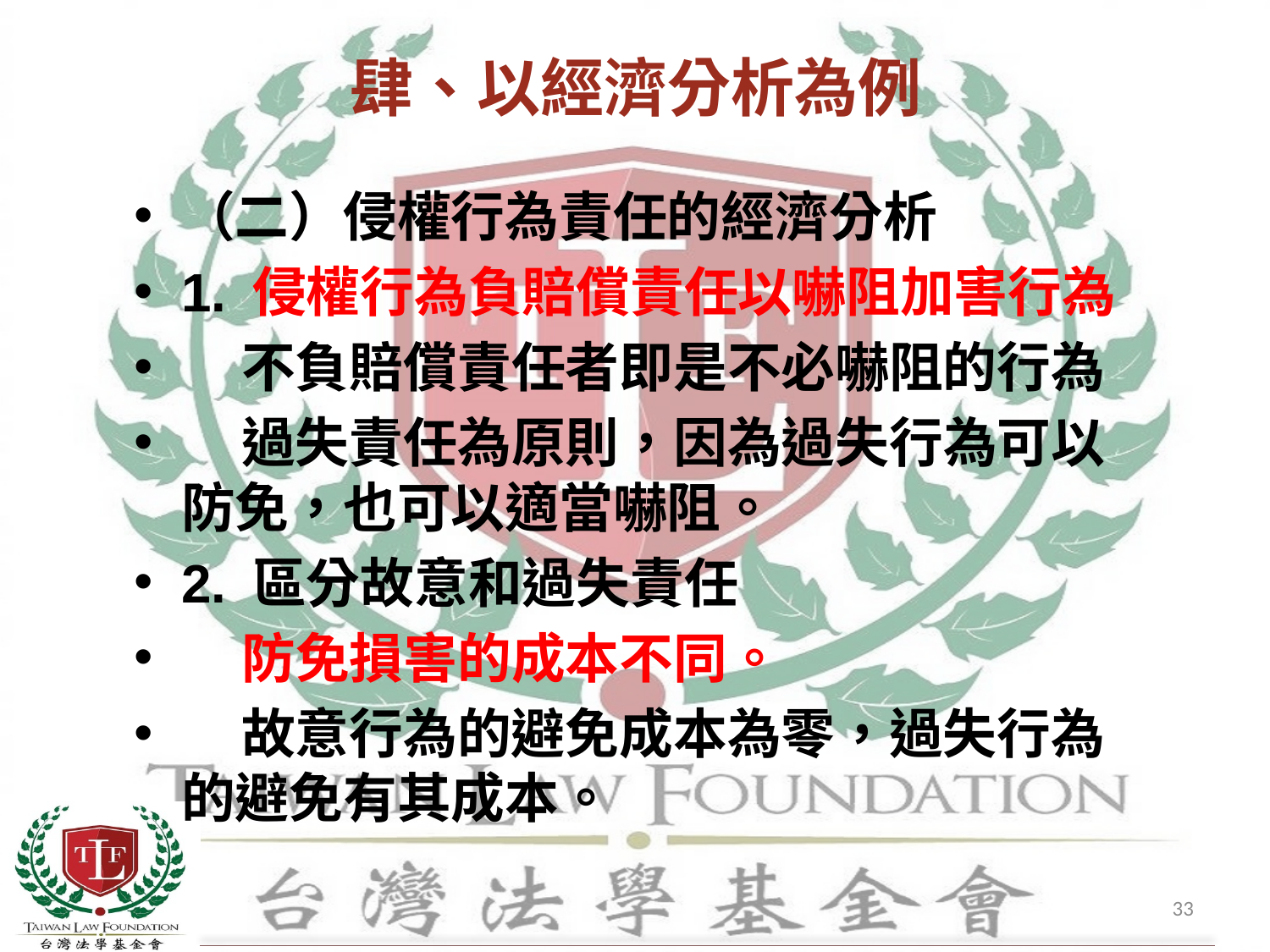

# 肆、以經濟分析為例
（二）侵權行為責任的經濟分析
1. 侵權行為負賠償責任以嚇阻加害行為
    不負賠償責任者即是不必嚇阻的行為
    過失責任為原則，因為過失行為可以防免，也可以適當嚇阻。
2. 區分故意和過失責任
    防免損害的成本不同。
    故意行為的避免成本為零，過失行為的避免有其成本。

33